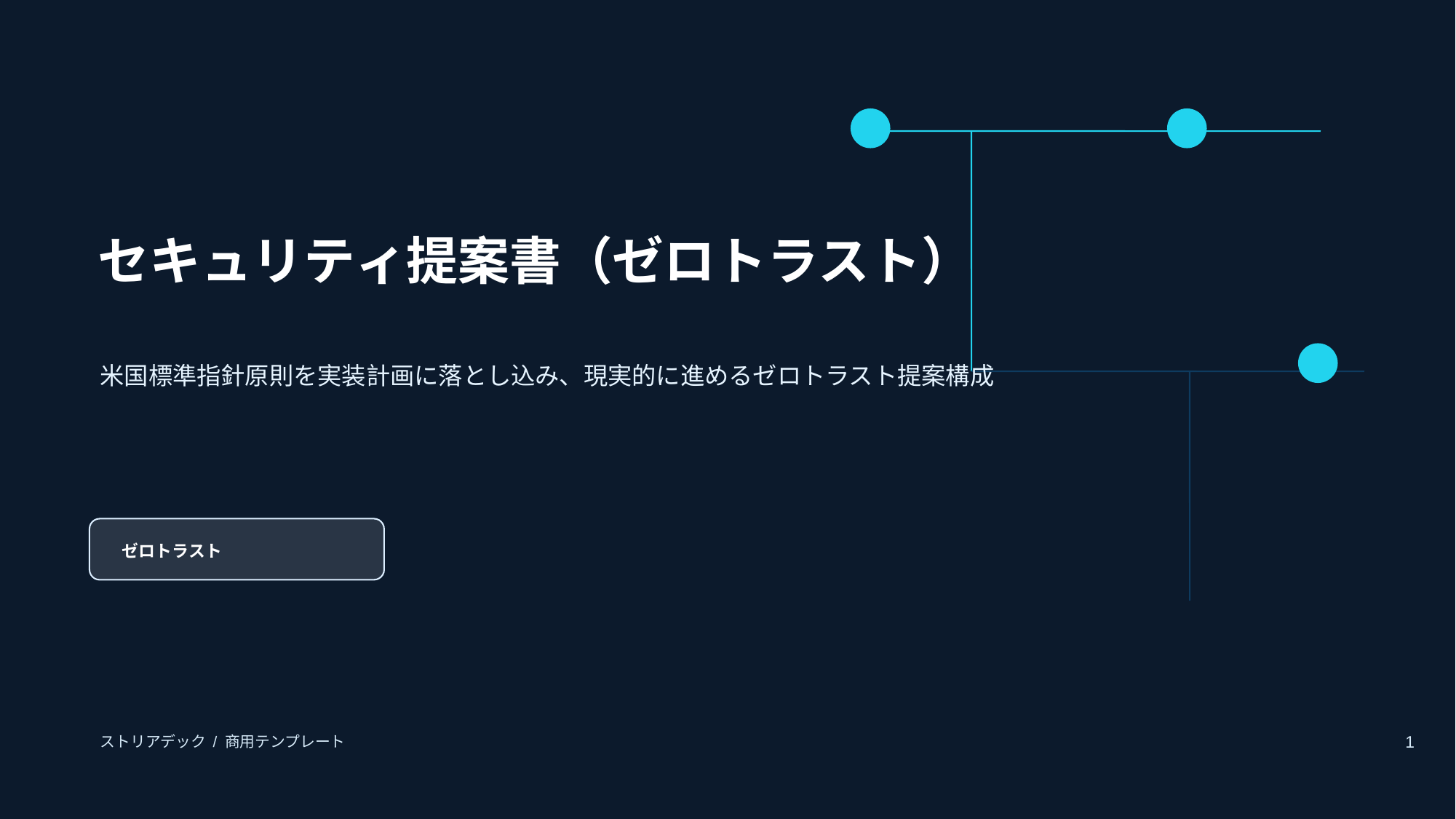

セキュリティ提案書（ゼロトラスト）

米国標準指針原則を実装計画に落とし込み、現実的に進めるゼロトラスト提案構成

ゼロトラスト
ストリアデック / 商用テンプレート
1